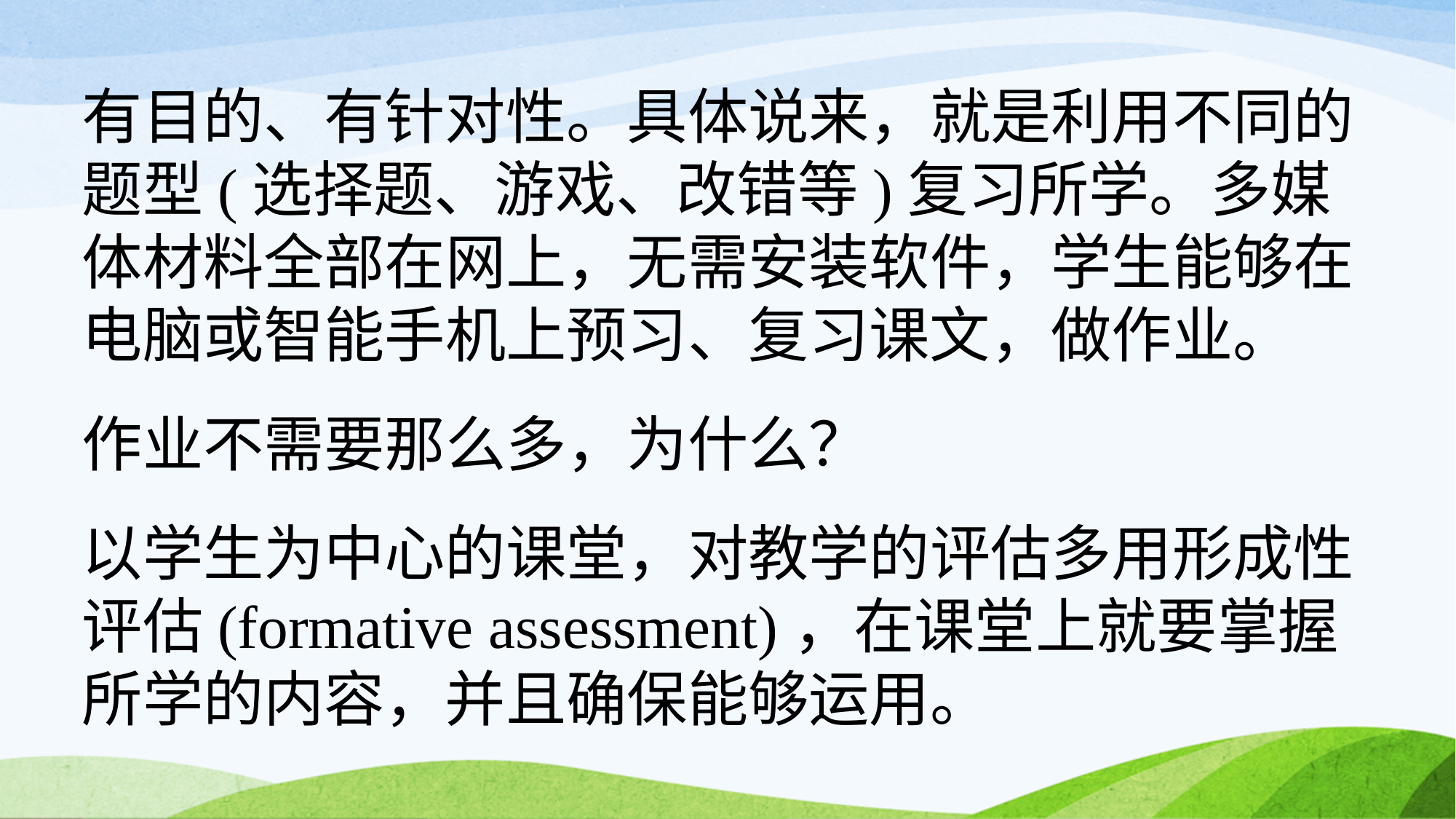

有目的、有针对性。具体说来，就是利用不同的题型(选择题、游戏、改错等)复习所学。多媒体材料全部在网上，无需安装软件，学生能够在电脑或智能手机上预习、复习课文，做作业。

作业不需要那么多，为什么？

以学生为中心的课堂，对教学的评估多用形成性评估(formative assessment)，在课堂上就要掌握所学的内容，并且确保能够运用。